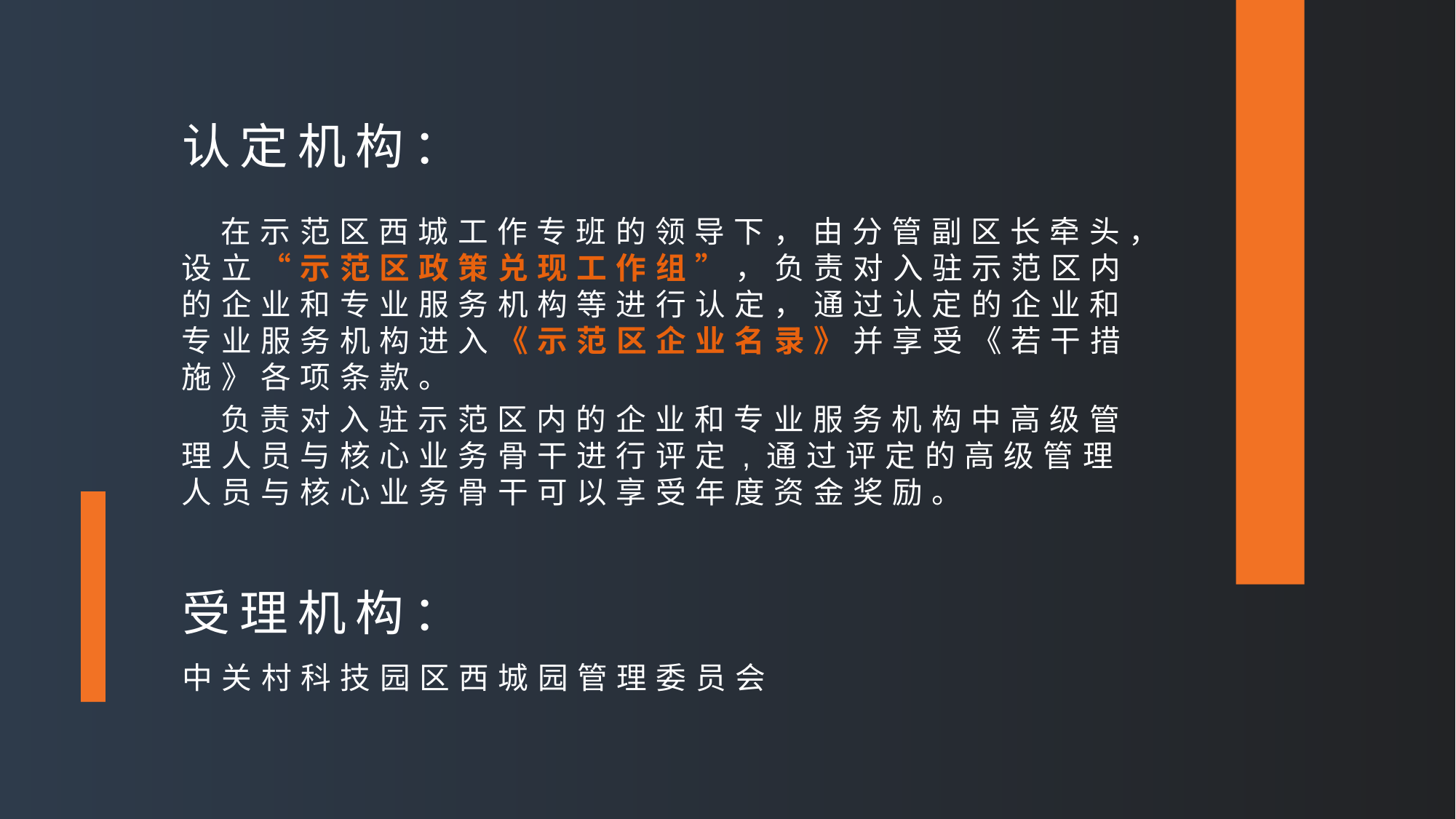

认定机构：
  在示范区西城工作专班的领导下，由分管副区长牵头，设立“示范区政策兑现工作组”，负责对入驻示范区内的企业和专业服务机构等进行认定，通过认定的企业和专业服务机构进入《示范区企业名录》并享受《若干措施》各项条款。
  负责对入驻示范区内的企业和专业服务机构中高级管理人员与核心业务骨干进行评定,通过评定的高级管理人员与核心业务骨干可以享受年度资金奖励。

受理机构：
中关村科技园区西城园管理委员会